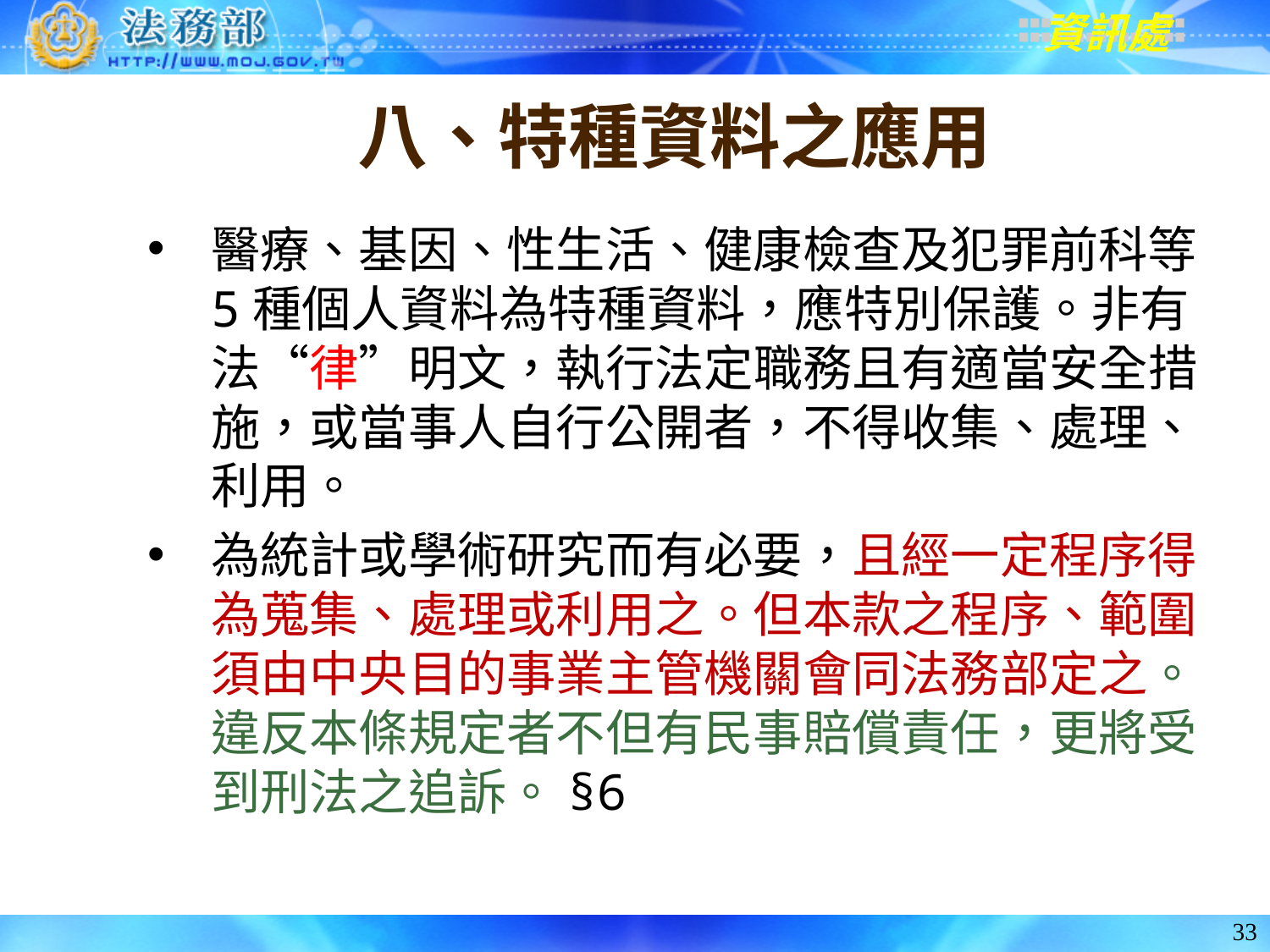

# 八、特種資料之應用
醫療、基因、性生活、健康檢查及犯罪前科等5種個人資料為特種資料，應特別保護。非有法“律”明文，執行法定職務且有適當安全措施，或當事人自行公開者，不得收集、處理、利用。
為統計或學術研究而有必要，且經一定程序得為蒐集、處理或利用之。但本款之程序、範圍須由中央目的事業主管機關會同法務部定之。違反本條規定者不但有民事賠償責任，更將受到刑法之追訴。§6